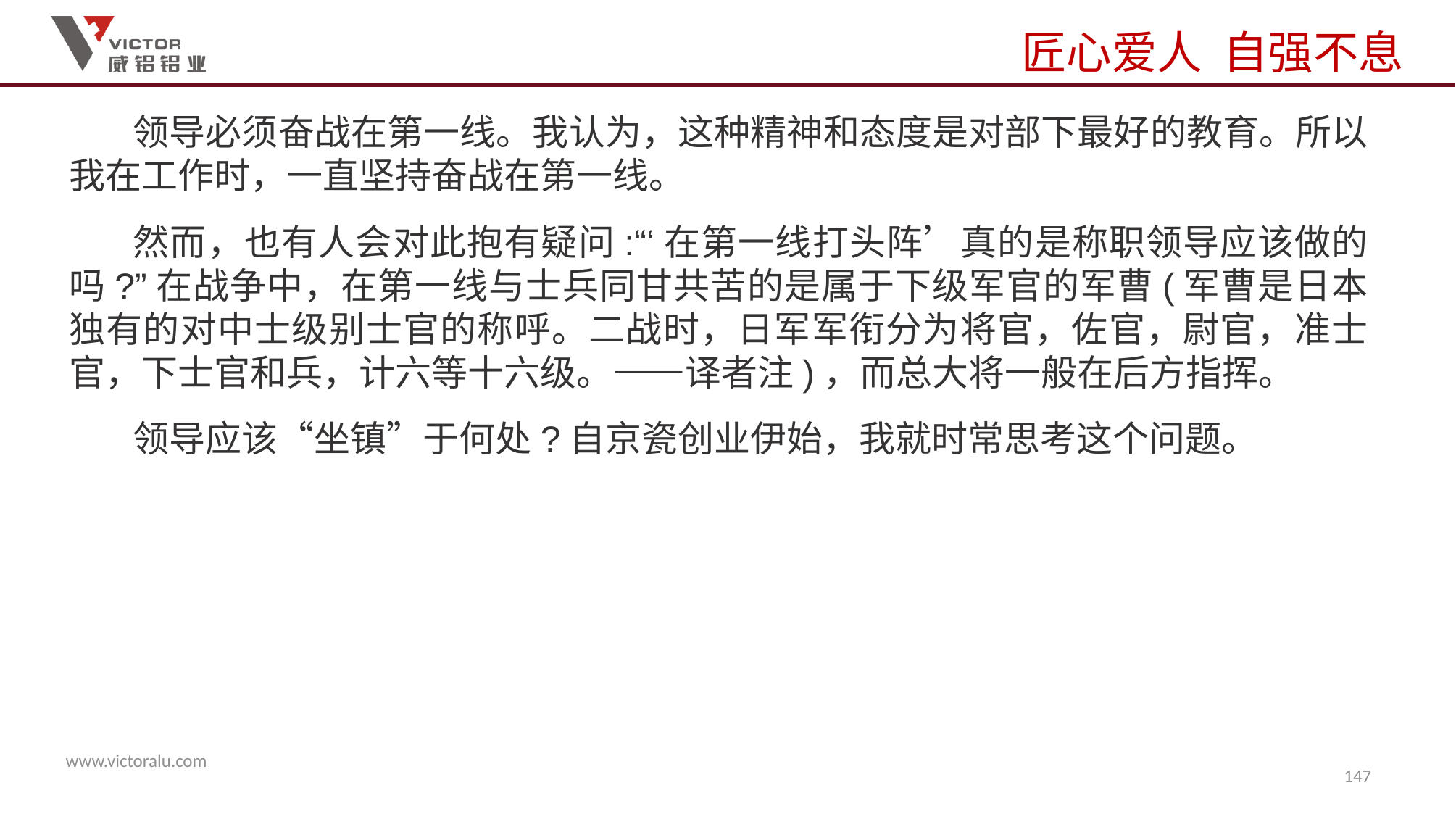

领导必须奋战在第一线。我认为，这种精神和态度是对部下最好的教育。所以我在工作时，一直坚持奋战在第一线。
然而，也有人会对此抱有疑问:“‘在第一线打头阵’真的是称职领导应该做的吗?”在战争中，在第一线与士兵同甘共苦的是属于下级军官的军曹(军曹是日本独有的对中士级别士官的称呼。二战时，日军军衔分为将官，佐官，尉官，准士官，下士官和兵，计六等十六级。——译者注)，而总大将一般在后方指挥。
领导应该“坐镇”于何处?自京瓷创业伊始，我就时常思考这个问题。

147